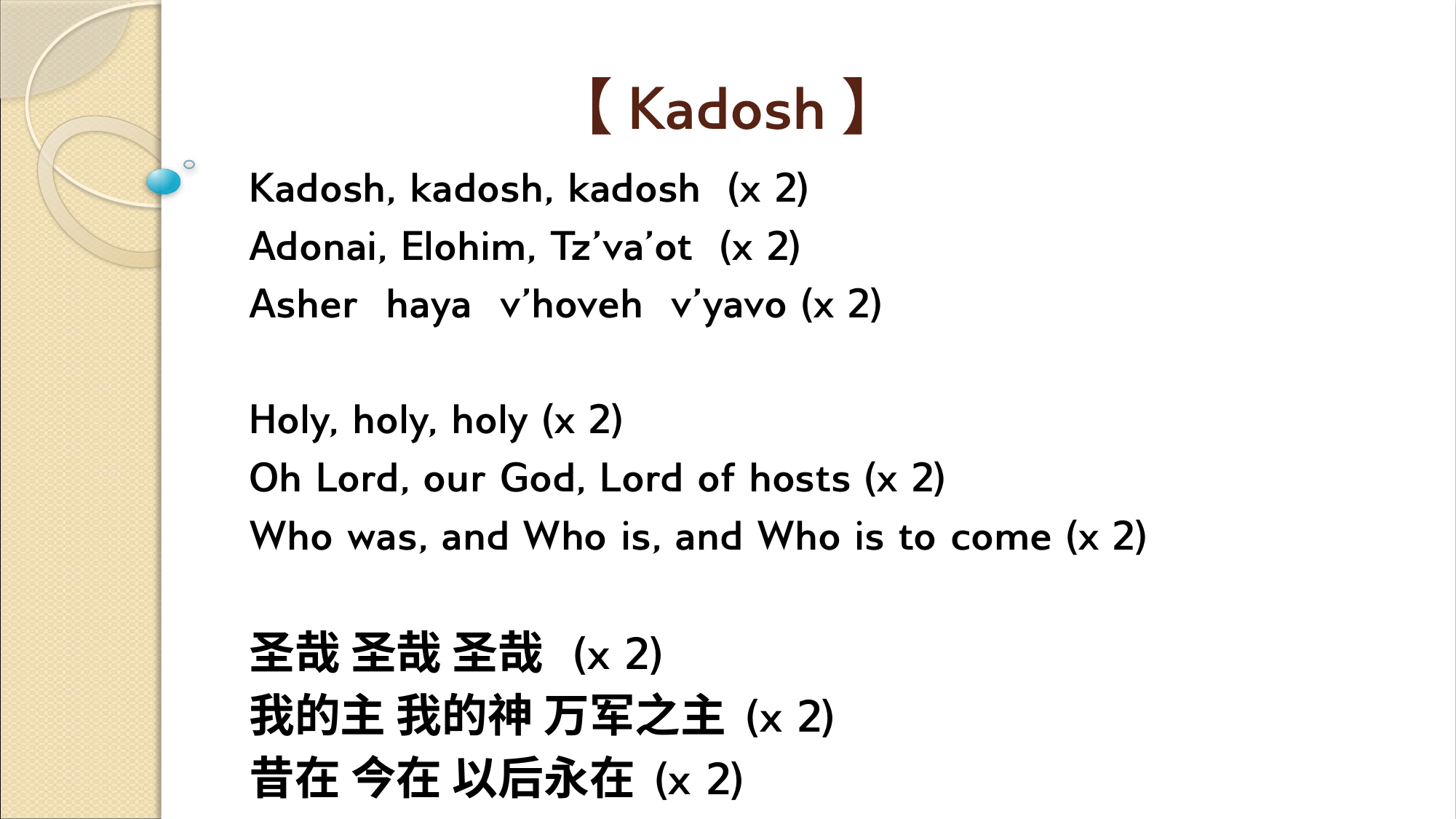

# 【Kadosh】
Kadosh, kadosh, kadosh  (x 2)
Adonai, Elohim, Tz’va’ot  (x 2)
Asher  haya  v’hoveh  v’yavo (x 2)

Holy, holy, holy (x 2)
Oh Lord, our God, Lord of hosts (x 2)
Who was, and Who is, and Who is to come (x 2)

圣哉 圣哉 圣哉  (x 2)
我的主 我的神 万军之主 (x 2)
昔在 今在 以后永在 (x 2)